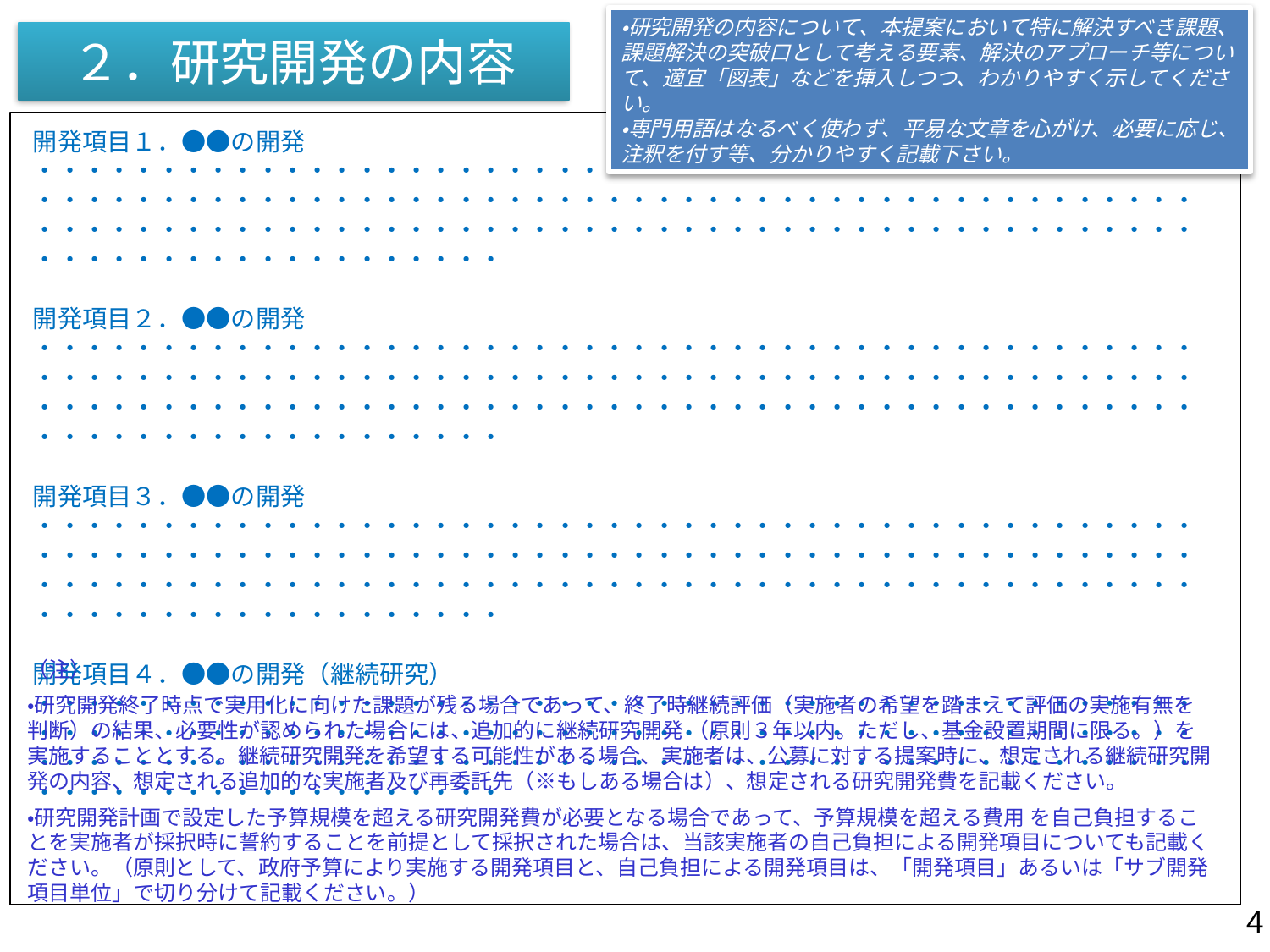

・研究開発の内容について、本提案において特に解決すべき課題、課題解決の突破口として考える要素、解決のアプローチ等について、適宜「図表」などを挿入しつつ、わかりやすく示してください。
・専門用語はなるべく使わず、平易な文章を心がけ、必要に応じ、注釈を付す等、分かりやすく記載下さい。
# ２．研究開発の内容

開発項目１．●●の開発
・・・・・・・・・・・・・・・・・・・・・・・・・・・・・・・・・・・・・・・・・・・・・・・・・・・・・・・・・・・・・・・・・・・・・・・・・・・・・・・・・・・・・・・・・・・・・・・・・・・・・・・・・・・・・・・・・・・・・・・・・・・・・・・・・・・・・・・・・・・・・・・・・・・・・・・・・・・・・・・・

開発項目２．●●の開発
・・・・・・・・・・・・・・・・・・・・・・・・・・・・・・・・・・・・・・・・・・・・・・・・・・・・・・・・・・・・・・・・・・・・・・・・・・・・・・・・・・・・・・・・・・・・・・・・・・・・・・・・・・・・・・・・・・・・・・・・・・・・・・・・・・・・・・・・・・・・・・・・・・・・・・・・・・・・・・・・

開発項目３．●●の開発
・・・・・・・・・・・・・・・・・・・・・・・・・・・・・・・・・・・・・・・・・・・・・・・・・・・・・・・・・・・・・・・・・・・・・・・・・・・・・・・・・・・・・・・・・・・・・・・・・・・・・・・・・・・・・・・・・・・・・・・・・・・・・・・・・・・・・・・・・・・・・・・・・・・・・・・・・・・・・・・・

開発項目４．●●の開発（継続研究）
・・・・・・・・・・・・・・・・・・・・・・・・・・・・・・・・・・・・・・・・・・・・・・・・・・・・・・・・・・・・・・・・・・・・・・・・・・・・・・・・・・・・・・・・・・・・・・・・・・・・・・・・・・・・・・・・・・・・・・・・・・・・・・・・・・・・・・・・・・・・・・・・・・・・・・・・・・・・・・・・

（注）
・研究開発終了時点で実用化に向けた課題が残る場合であって、終了時継続評価（実施者の希望を踏まえて評価の実施有無を判断）の結果、必要性が認められた場合には、追加的に継続研究開発 （原則３年以内。ただし、基金設置期間に限る。）を実施することとする。継続研究開発を希望する可能性がある場合、実施者は、公募に対する提案時に、想定される継続研究開発の内容、想定される追加的な実施者及び再委託先（※もしある場合は）、想定される研究開発費を記載ください。
・研究開発計画で設定した予算規模を超える研究開発費が必要となる場合であって、予算規模を超える費用 を自己負担することを実施者が採択時に誓約することを前提として採択された場合は、当該実施者の自己負担による開発項目についても記載ください。（原則として、政府予算により実施する開発項目と、自己負担による開発項目は、「開発項目」あるいは「サブ開発項目単位」で切り分けて記載ください。）
4